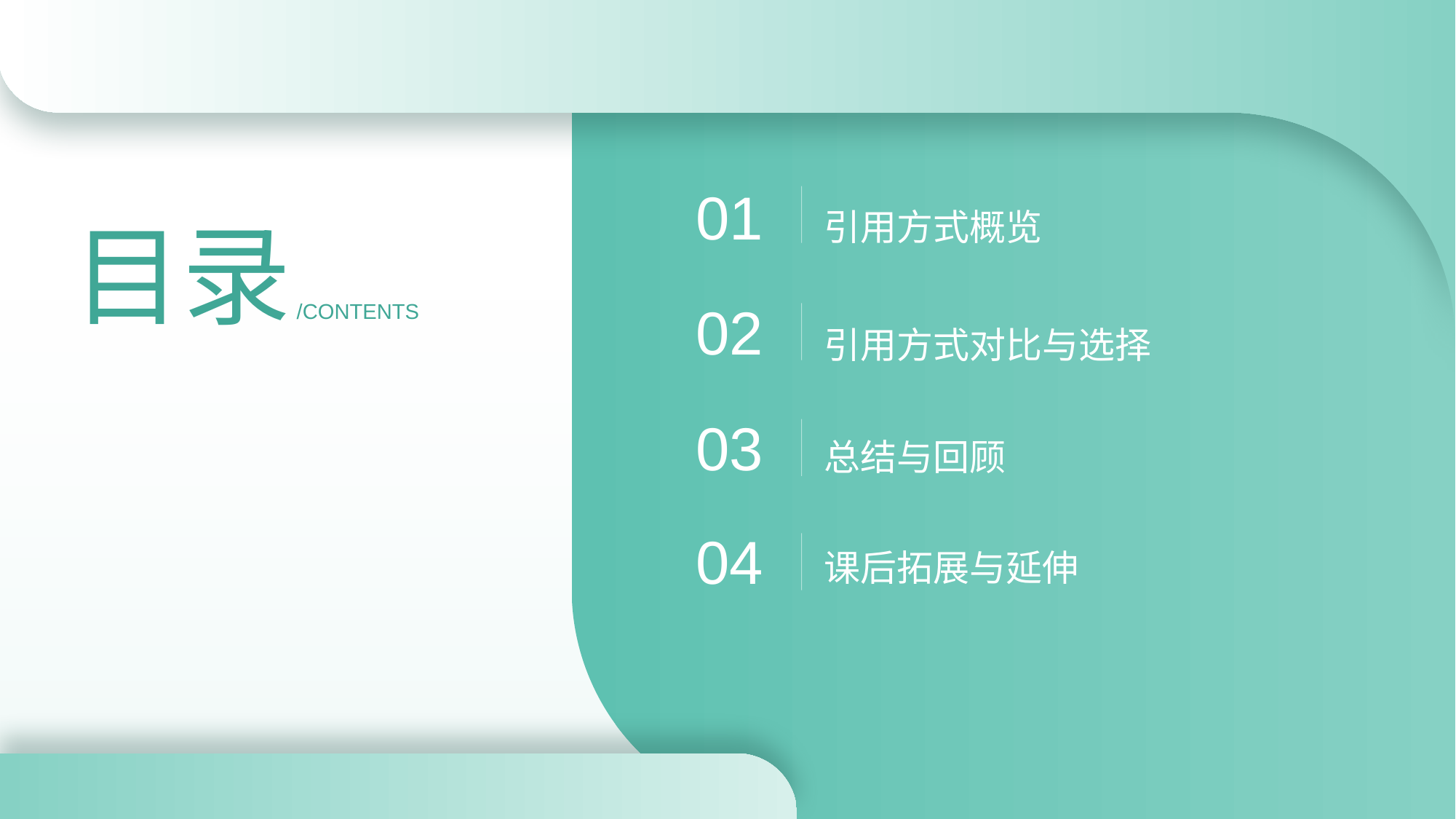

01
引用方式概览
目录
02
/CONTENTS
引用方式对比与选择
03
总结与回顾
04
课后拓展与延伸